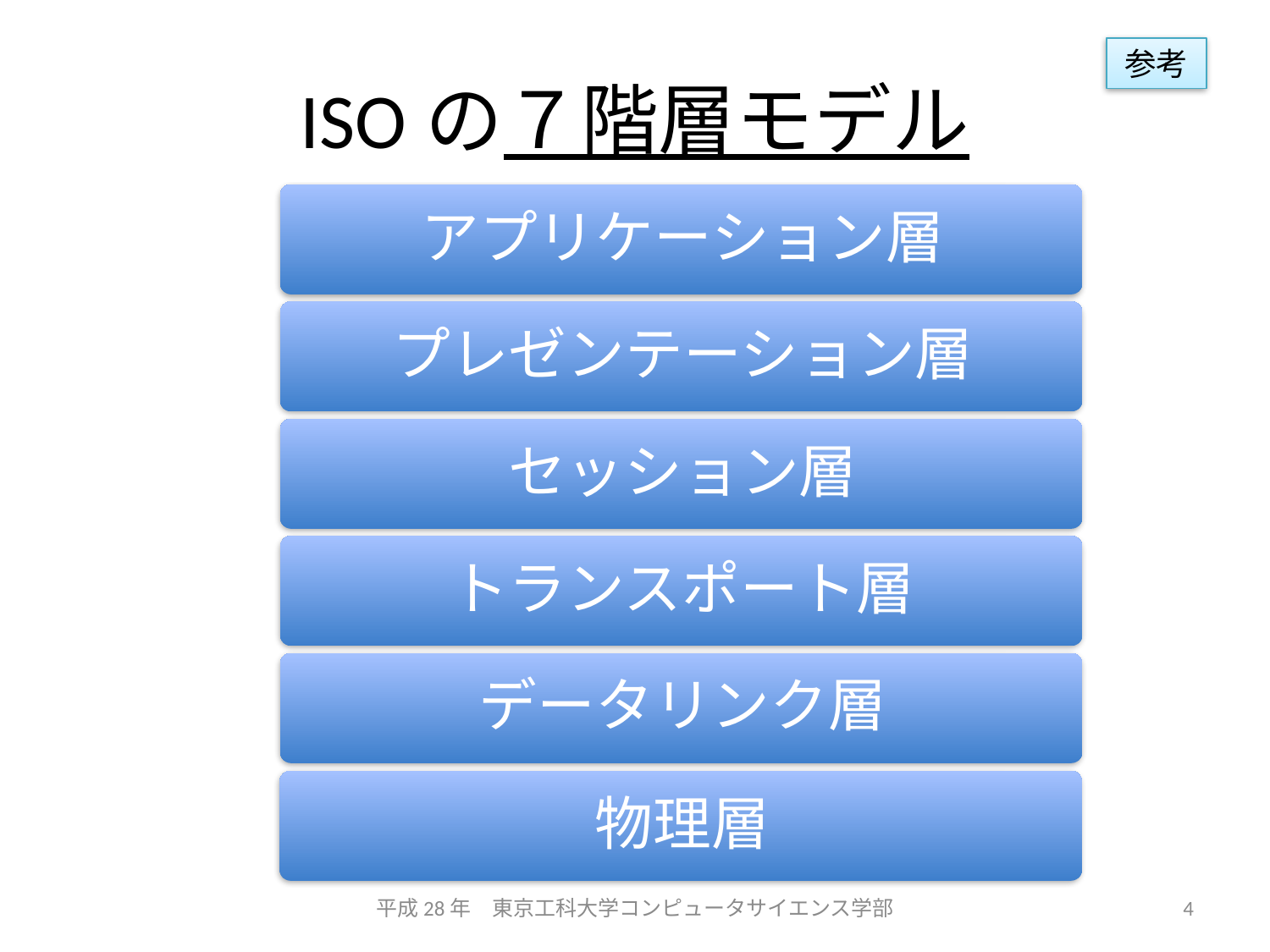

# ISOの７階層モデル
参考
アプリケーション層
プレゼンテーション層
セッション層
トランスポート層
データリンク層
物理層
平成28年　東京工科大学コンピュータサイエンス学部
4